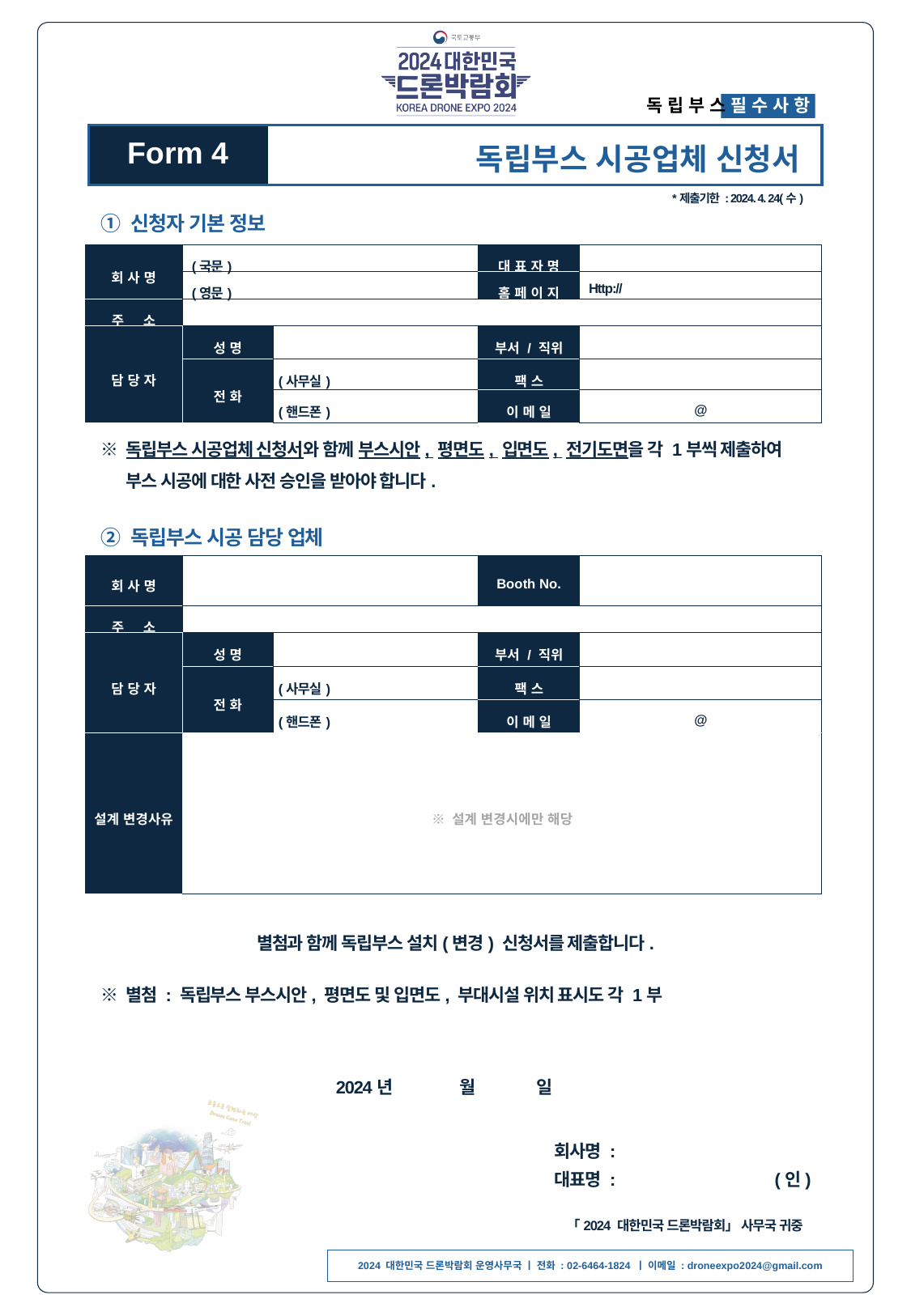

독 립 부 스 필 수 사 항

독립부스 시공업체 신청서
Form 4
*제출기한 : 2024. 4. 24(수)
① 신청자 기본 정보
| 회 사 명 | (국문) |  | 대 표 자 명 |  |
| --- | --- | --- | --- | --- |
|  | (영문) |  | 홈 페 이 지 | Http:// |
| 주 소 |  |  |  |  |
| 담 당 자 | 성 명 |  | 부서 / 직위 |  |
|  | 전 화 | (사무실) | 팩 스 |  |
|  |  | (핸드폰) | 이 메 일 | @ |
※ 독립부스 시공업체 신청서와 함께 부스시안, 평면도, 입면도, 전기도면을 각 1부씩 제출하여
     부스 시공에 대한 사전 승인을 받아야 합니다.
② 독립부스 시공 담당 업체
| 회 사 명 |  |  | Booth No. |  |
| --- | --- | --- | --- | --- |
| 주 소 |  |  |  |  |
| 담 당 자 | 성 명 |  | 부서 / 직위 |  |
|  | 전 화 | (사무실) | 팩 스 |  |
|  |  | (핸드폰) | 이 메 일 | @ |
| 설계 변경사유 | ※ 설계 변경시에만 해당 |  |  |  |
별첨과 함께 독립부스 설치(변경) 신청서를 제출합니다.
※ 별첨 : 독립부스 부스시안, 평면도 및 입면도, 부대시설 위치 표시도 각 1부
2024년
월
일
회사명 :
대표명 :
(인)
「2024 대한민국 드론박람회」 사무국 귀중
2024 대한민국 드론박람회 운영사무국 ㅣ 전화 : 02-6464-1824 ㅣ 이메일 : droneexpo2024@gmail.com